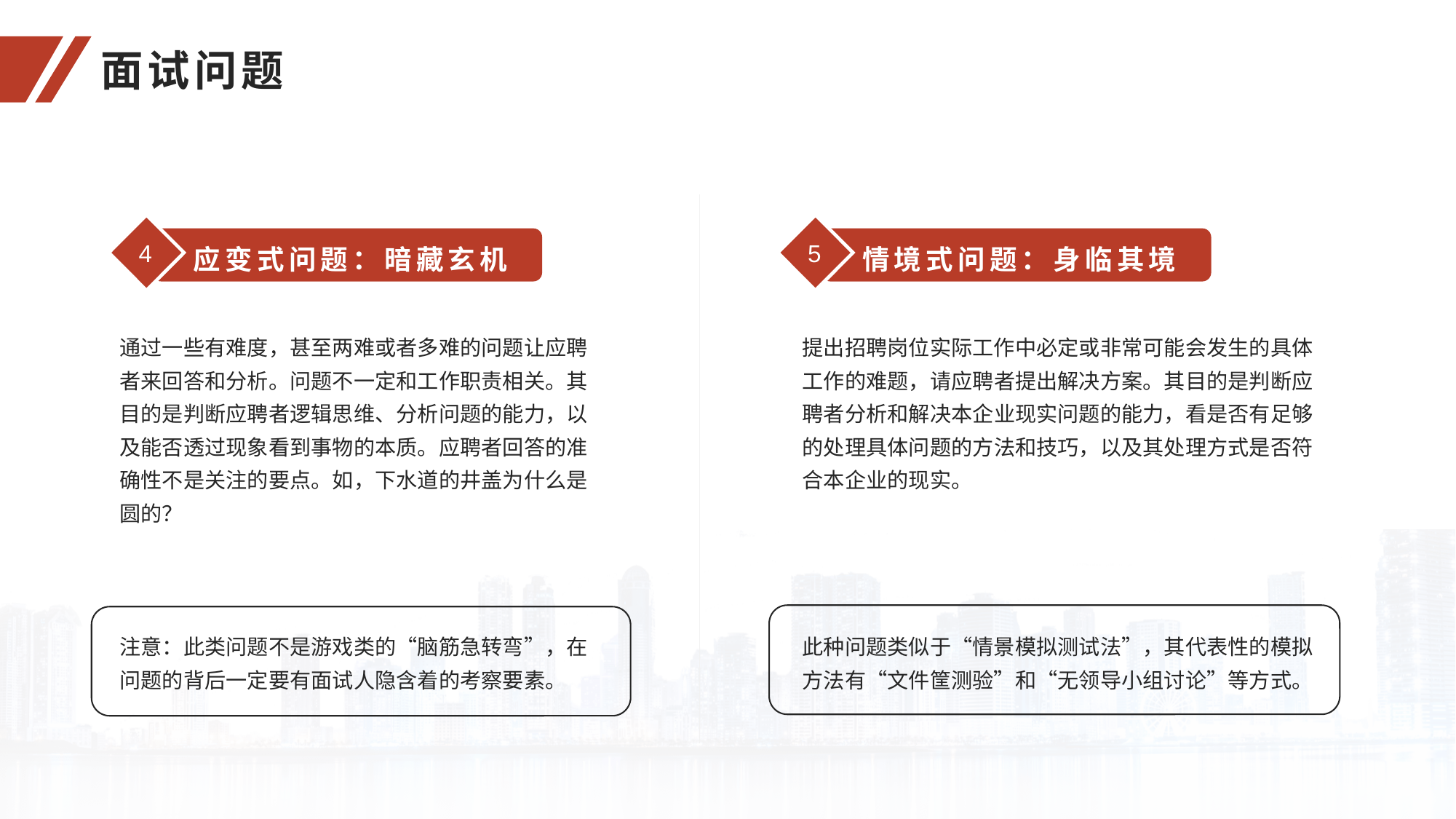

面试问题
5
情境式问题：身临其境

4
应变式问题：暗藏玄机

通过一些有难度，甚至两难或者多难的问题让应聘者来回答和分析。问题不一定和工作职责相关。其目的是判断应聘者逻辑思维、分析问题的能力，以及能否透过现象看到事物的本质。应聘者回答的准确性不是关注的要点。如，下水道的井盖为什么是圆的？
提出招聘岗位实际工作中必定或非常可能会发生的具体工作的难题，请应聘者提出解决方案。其目的是判断应聘者分析和解决本企业现实问题的能力，看是否有足够的处理具体问题的方法和技巧，以及其处理方式是否符合本企业的现实。

注意：此类问题不是游戏类的“脑筋急转弯”，在问题的背后一定要有面试人隐含着的考察要素。
此种问题类似于“情景模拟测试法”，其代表性的模拟方法有“文件筐测验”和“无领导小组讨论”等方式。